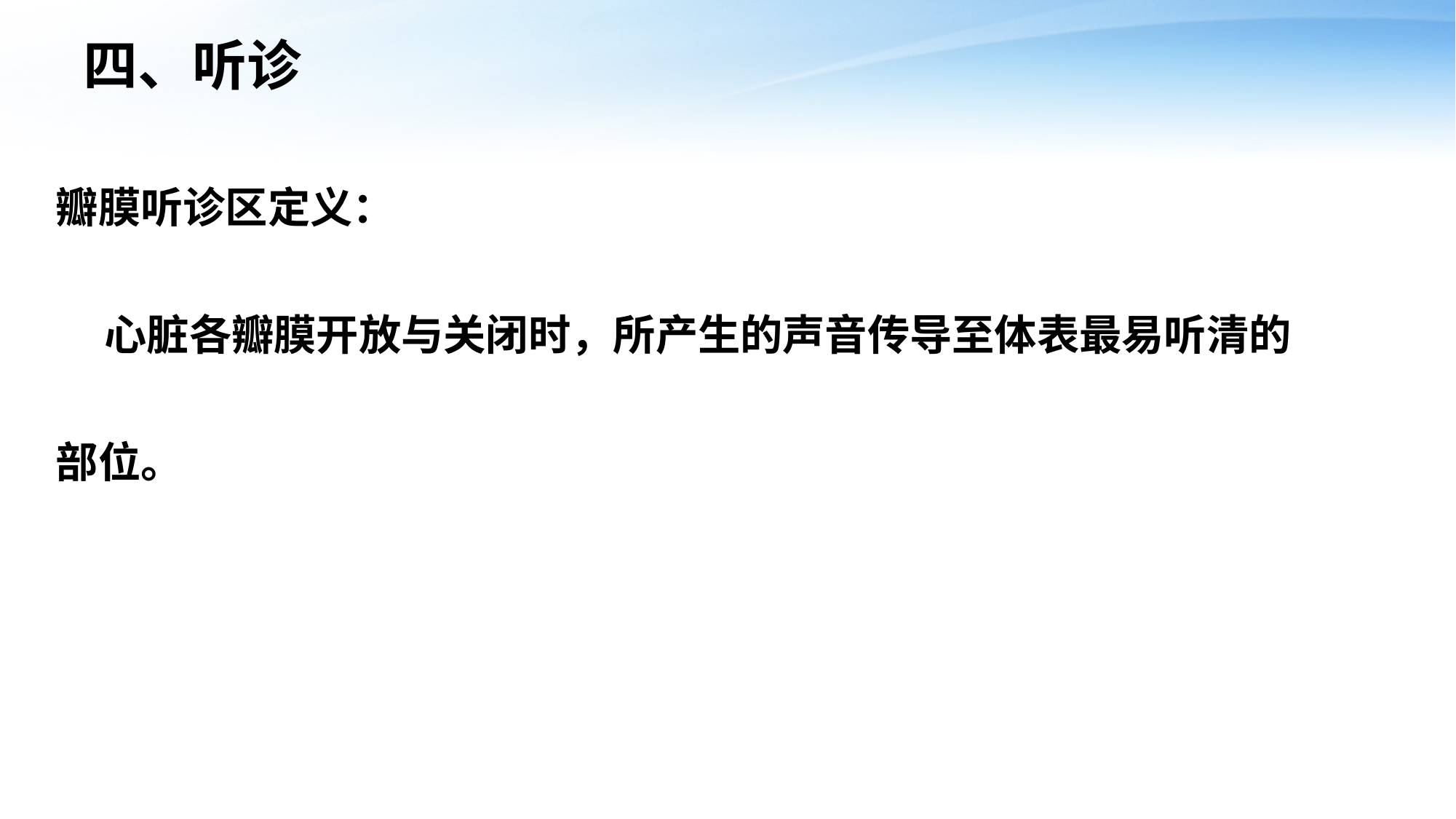

# 四、听诊
瓣膜听诊区定义：
    心脏各瓣膜开放与关闭时，所产生的声音传导至体表最易听清的部位。